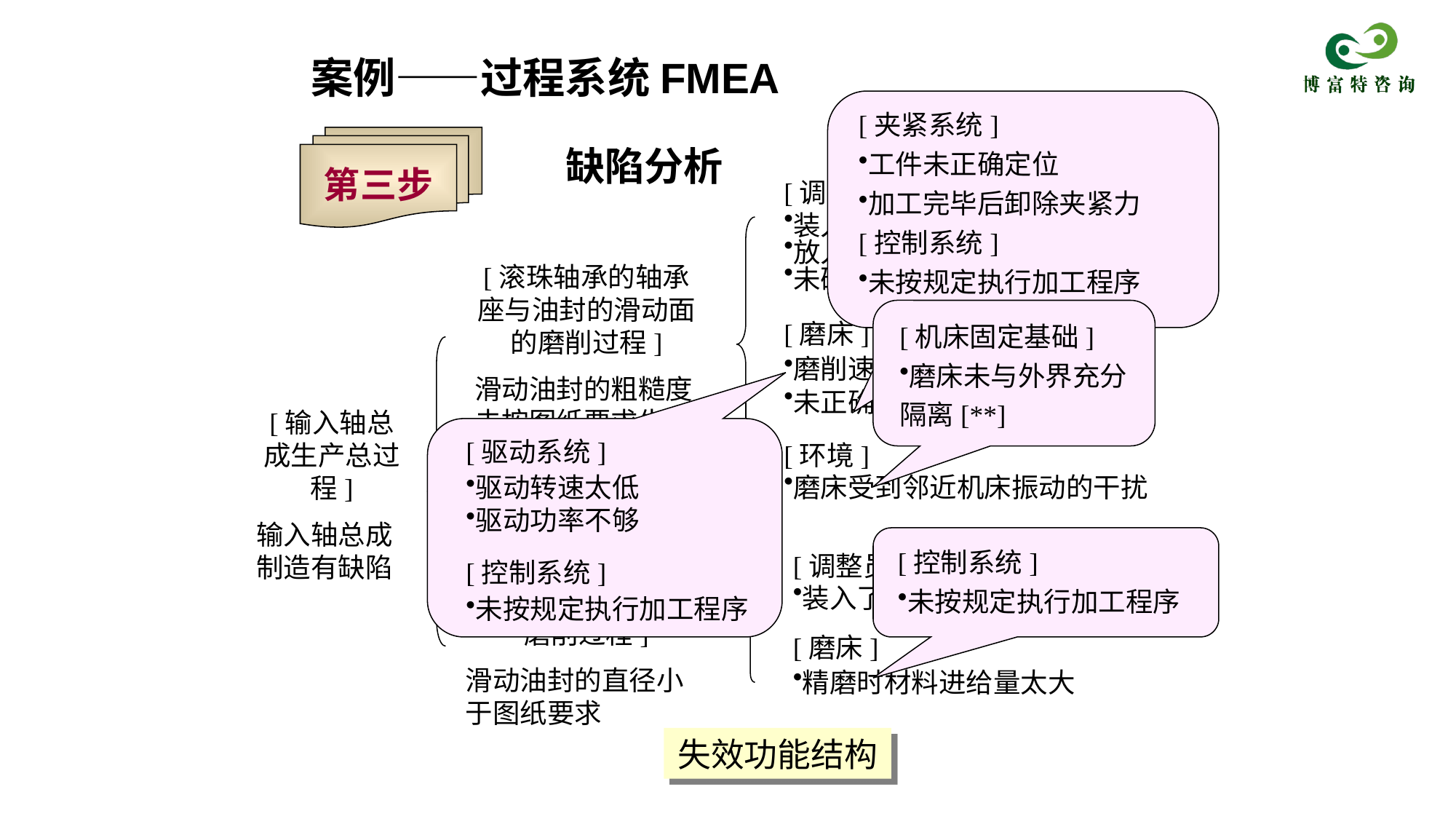

案例——过程系统FMEA
[夹紧系统]
工件未正确定位
加工完毕后卸除夹紧力
[控制系统]
未按规定执行加工程序
第三步
缺陷分析
[调整员]
装入了错误的程序
放入的砂轮太小
未确定工装的磨损

[滚珠轴承的轴承座与油封的滑动面的磨削过程]
滑动油封的粗糙度未按图纸要求生产
[机床固定基础]
磨床未与外界充分隔离[**]
[磨床]
磨削速度范围太低
未正确实施精磨生产过程

[输入轴总成生产总过程]
输入轴总成制造有缺陷
[驱动系统]
驱动转速太低
驱动功率不够
[控制系统]
未按规定执行加工程序
[环境]
磨床受到邻近机床振动的干扰
[控制系统]
未按规定执行加工程序
[调整员]
装入了错误的程序
[滚珠轴承的轴承座与油封的滑动面的磨削过程]
滑动油封的直径小于图纸要求

[磨床]
精磨时材料进给量太大
失效功能结构